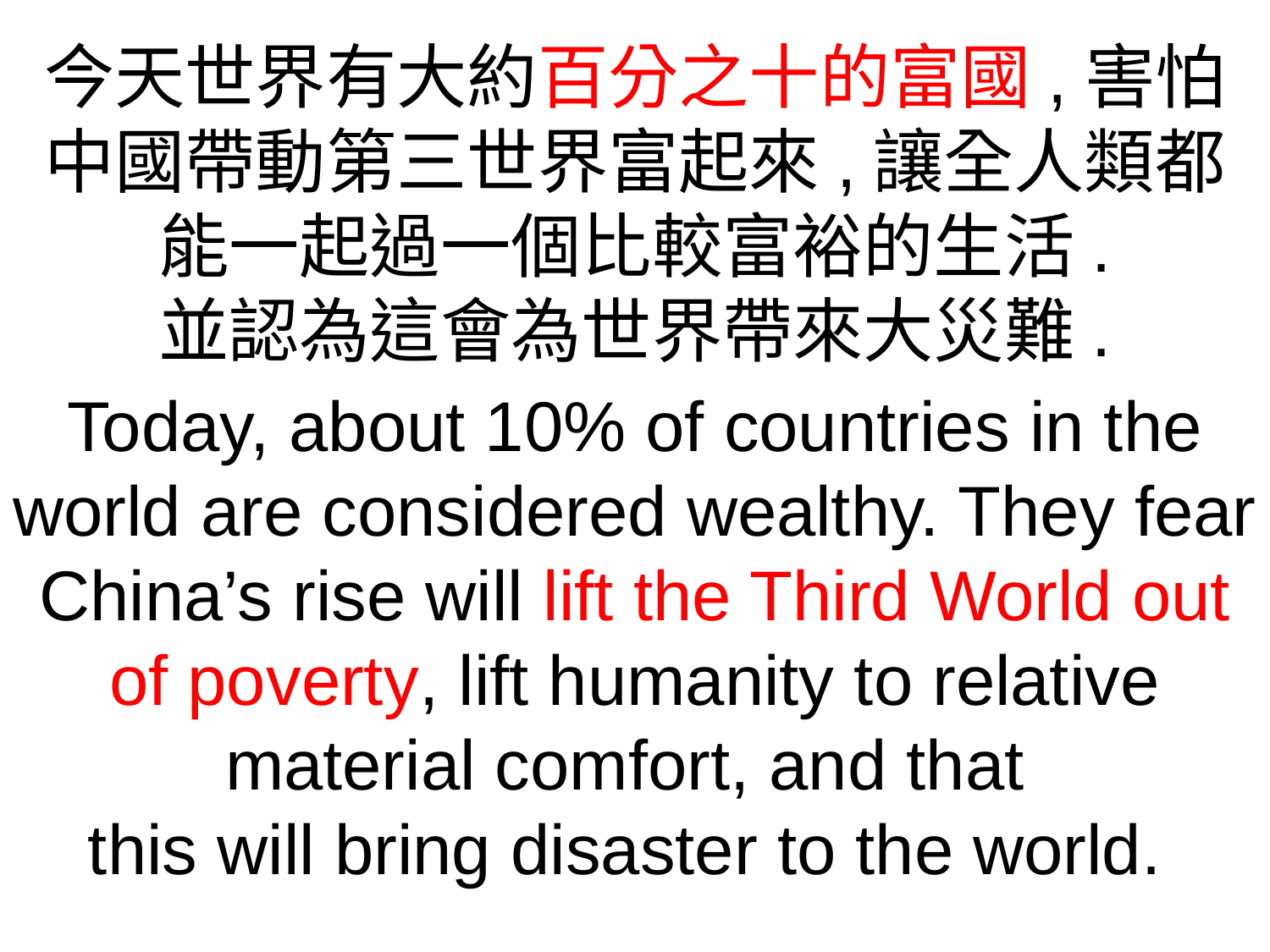

今天世界有大約百分之十的富國,害怕中國帶動第三世界富起來,讓全人類都能一起過一個比較富裕的生活.
並認為這會為世界帶來大災難.
Today, about 10% of countries in the world are considered wealthy. They fear China’s rise will lift the Third World out of poverty, lift humanity to relative material comfort, and that
this will bring disaster to the world.